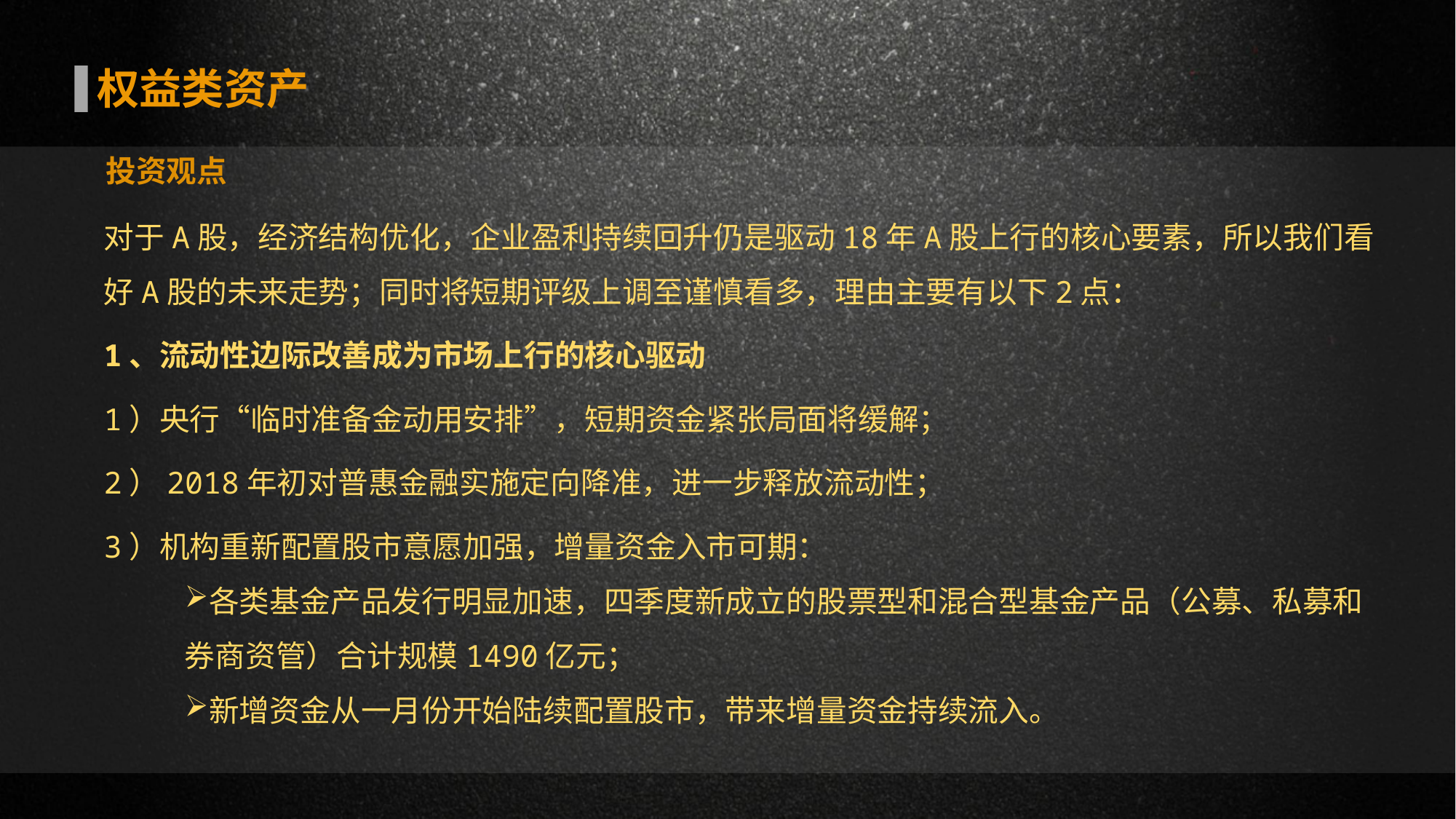

权益类资产

投资观点
对于A股，经济结构优化，企业盈利持续回升仍是驱动18年A股上行的核心要素，所以我们看好A股的未来走势；同时将短期评级上调至谨慎看多，理由主要有以下2点：
1、流动性边际改善成为市场上行的核心驱动
1）央行“临时准备金动用安排”，短期资金紧张局面将缓解；
2）2018年初对普惠金融实施定向降准，进一步释放流动性；
3）机构重新配置股市意愿加强，增量资金入市可期：
各类基金产品发行明显加速，四季度新成立的股票型和混合型基金产品（公募、私募和券商资管）合计规模1490亿元；
新增资金从一月份开始陆续配置股市，带来增量资金持续流入。

16